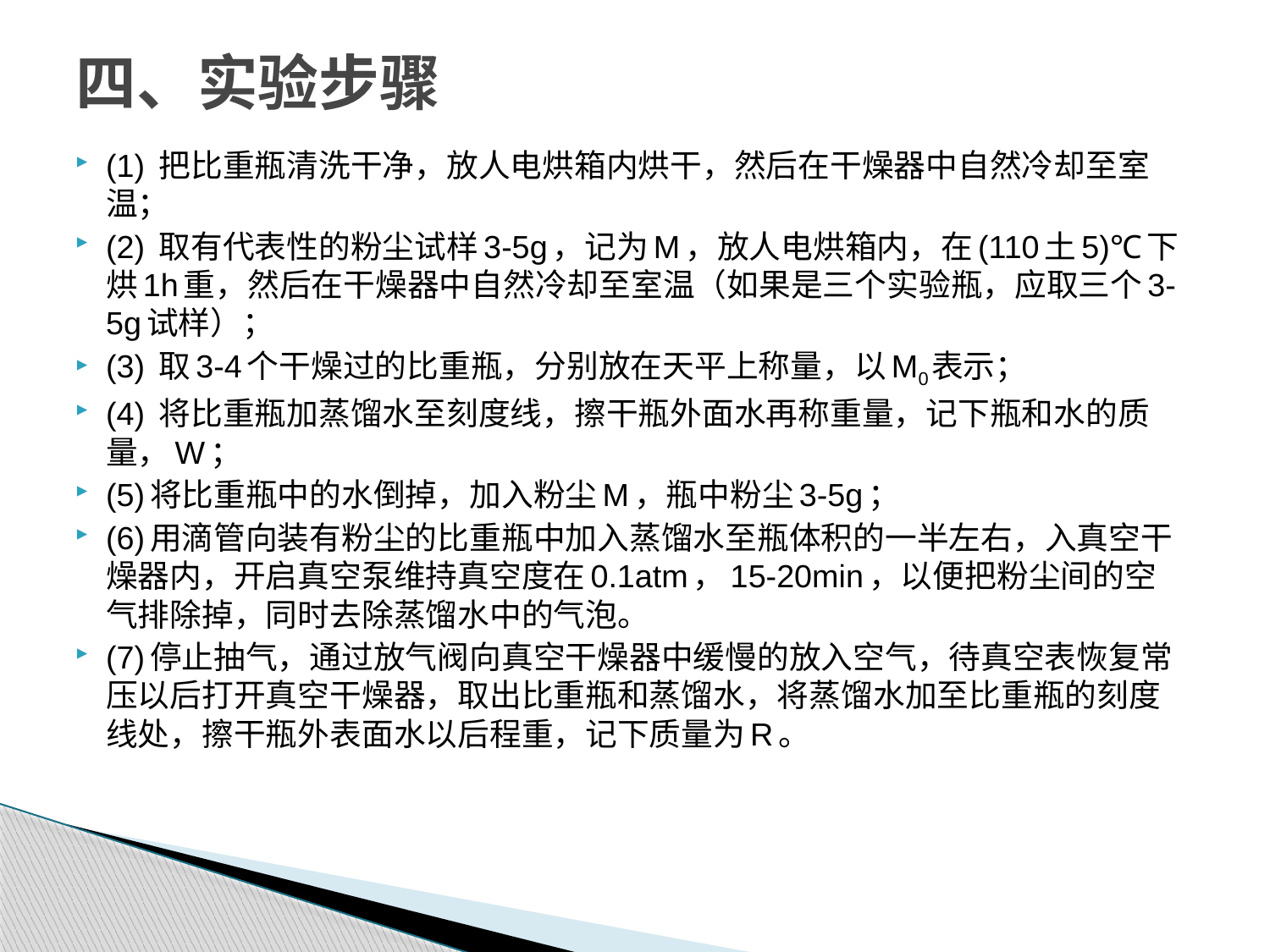

# 四、实验步骤
(1) 把比重瓶清洗干净，放人电烘箱内烘干，然后在干燥器中自然冷却至室温；
(2) 取有代表性的粉尘试样3-5g，记为M，放人电烘箱内，在(110土5)℃下烘1h重，然后在干燥器中自然冷却至室温（如果是三个实验瓶，应取三个3-5g试样）；
(3) 取3-4个干燥过的比重瓶，分别放在天平上称量，以M0表示；
(4) 将比重瓶加蒸馏水至刻度线，擦干瓶外面水再称重量，记下瓶和水的质量，W；
(5)将比重瓶中的水倒掉，加入粉尘M，瓶中粉尘3-5g；
(6)用滴管向装有粉尘的比重瓶中加入蒸馏水至瓶体积的一半左右，入真空干燥器内，开启真空泵维持真空度在0.1atm，15-20min，以便把粉尘间的空气排除掉，同时去除蒸馏水中的气泡。
(7)停止抽气，通过放气阀向真空干燥器中缓慢的放入空气，待真空表恢复常压以后打开真空干燥器，取出比重瓶和蒸馏水，将蒸馏水加至比重瓶的刻度线处，擦干瓶外表面水以后程重，记下质量为R。